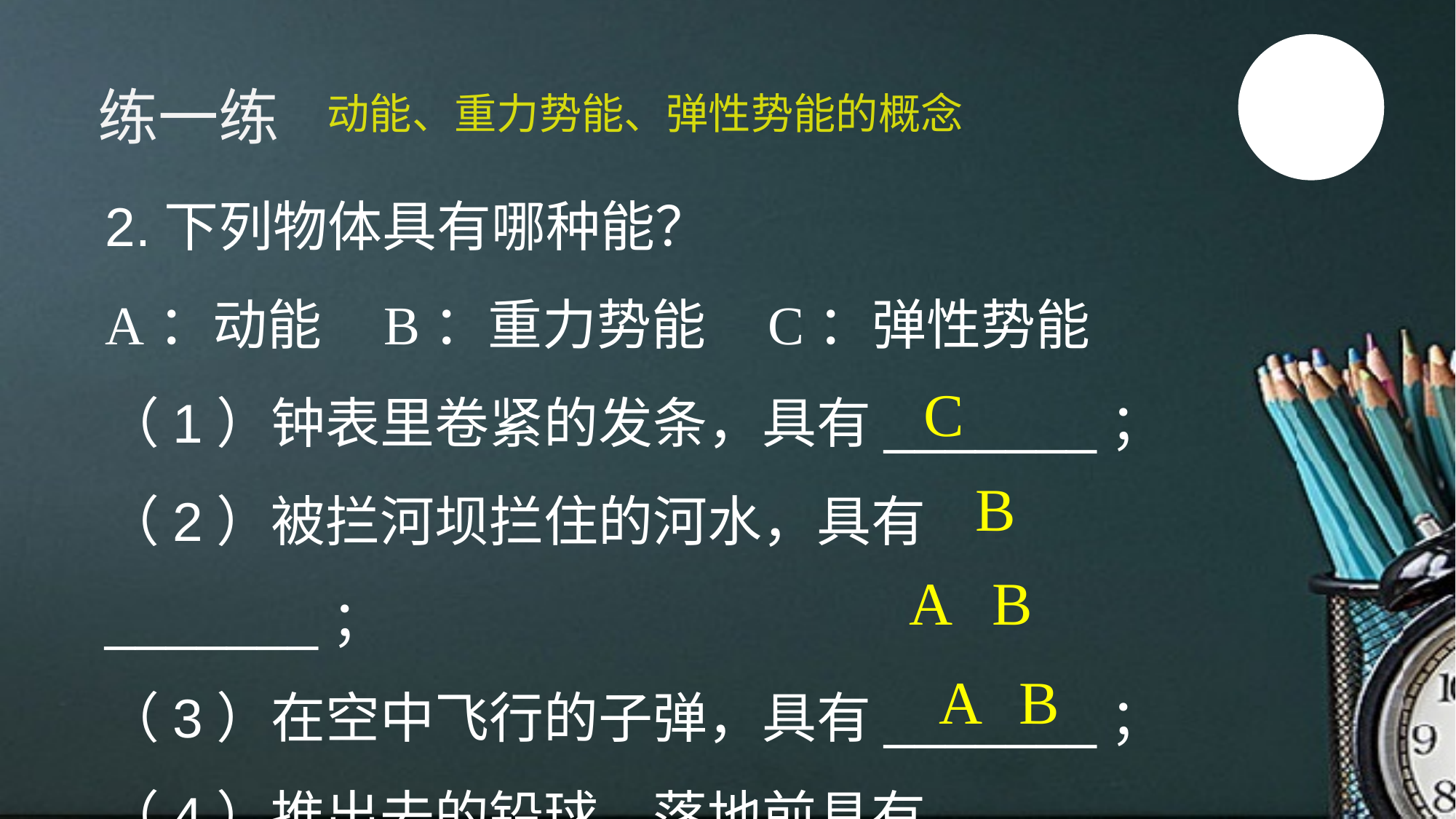

练一练
动能、重力势能、弹性势能的概念
2.下列物体具有哪种能？
A：动能    B：重力势能    C：弹性势能
（1）钟表里卷紧的发条，具有_______；
（2）被拦河坝拦住的河水，具有_______；
（3）在空中飞行的子弹，具有_______；
（4）推出去的铅球，落地前具有_______。
C
B
A
B
A
B